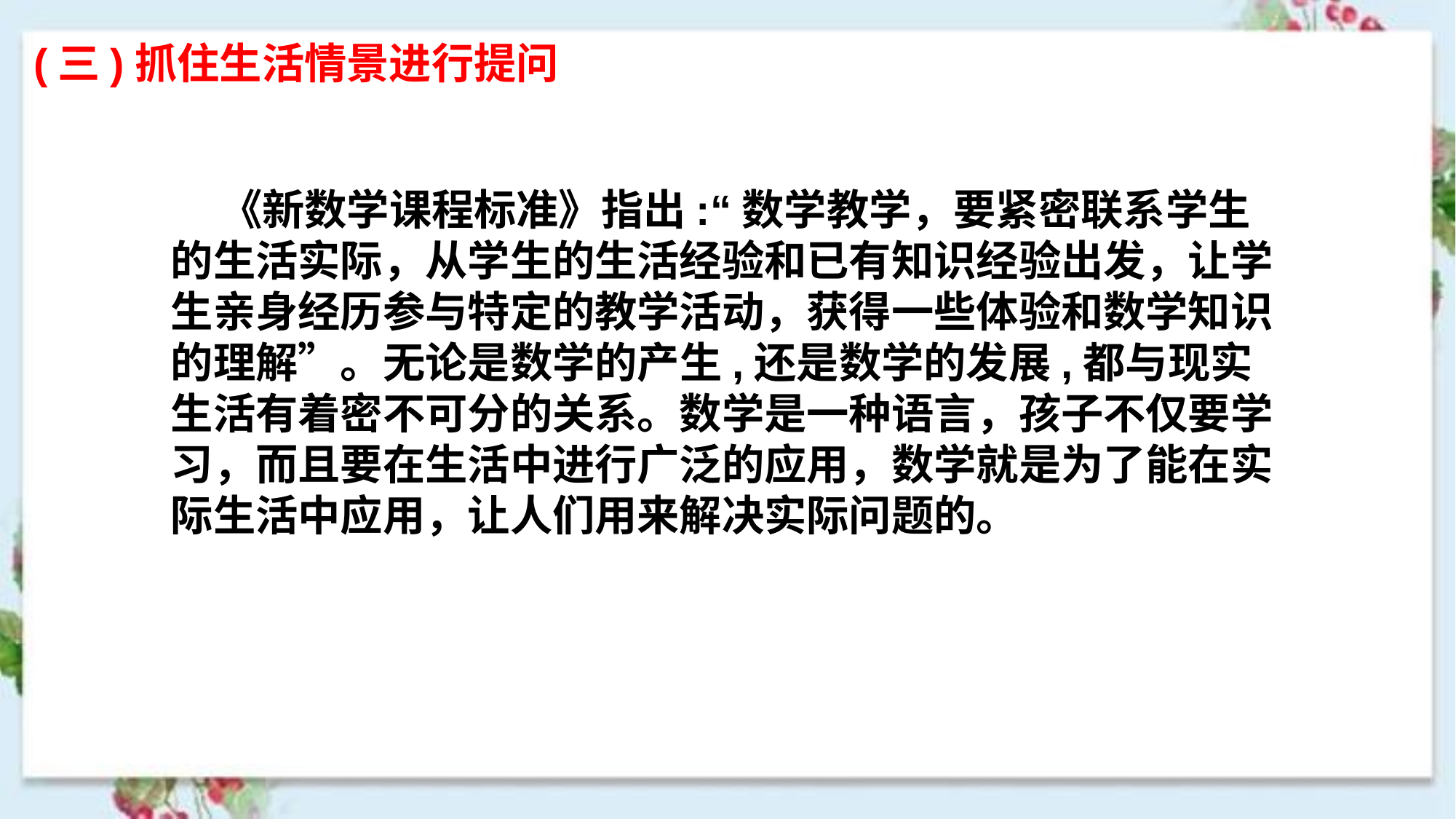

(三)抓住生活情景进行提问
    《新数学课程标准》指出:“数学教学，要紧密联系学生的生活实际，从学生的生活经验和已有知识经验出发，让学生亲身经历参与特定的教学活动，获得一些体验和数学知识的理解”。无论是数学的产生,还是数学的发展,都与现实生活有着密不可分的关系。数学是一种语言，孩子不仅要学习，而且要在生活中进行广泛的应用，数学就是为了能在实际生活中应用，让人们用来解决实际问题的。